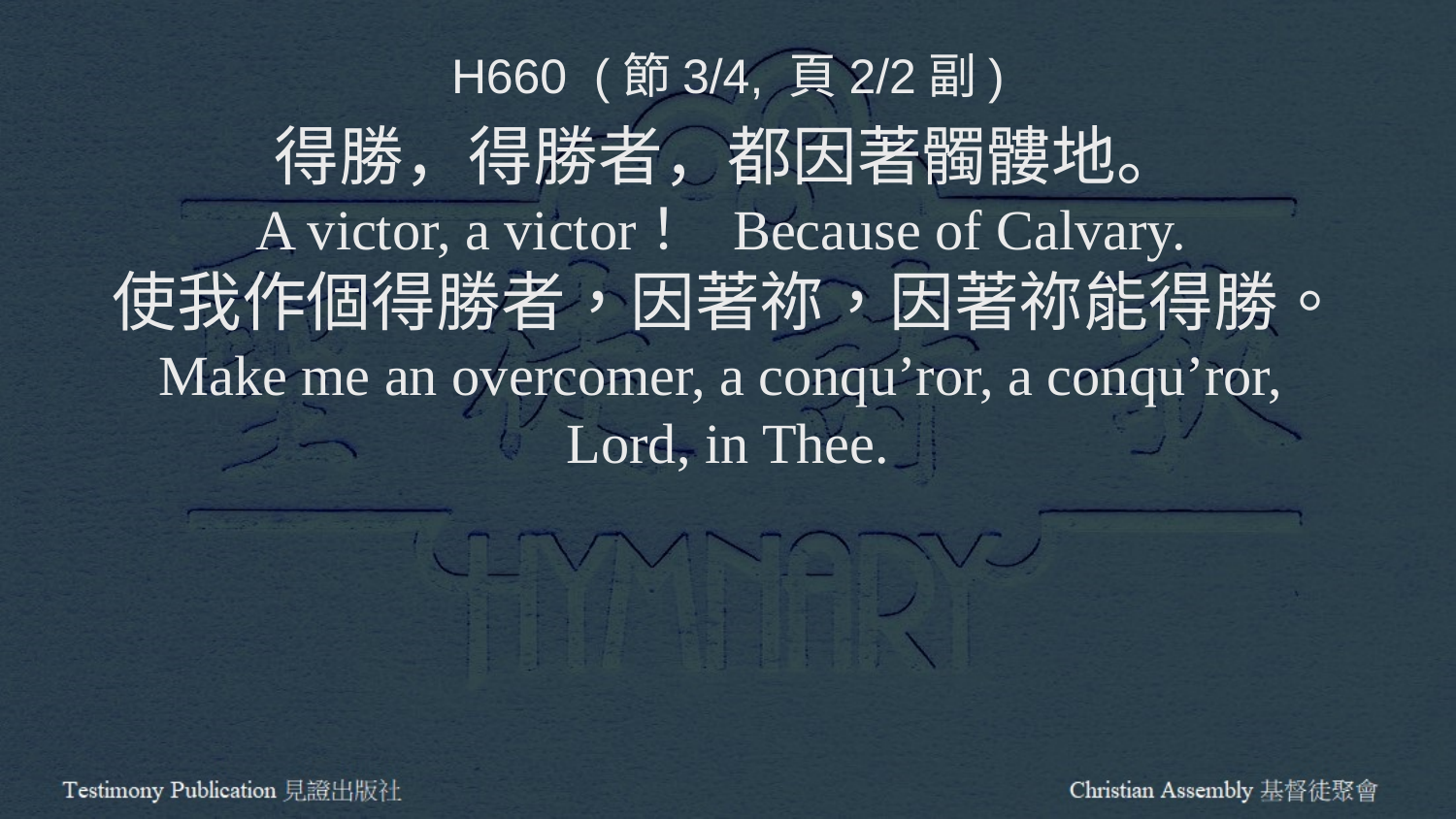

H660  (節3/4, 頁2/2副)
得勝，得勝者，都因著髑髏地。
A victor, a victor！ Because of Calvary.
使我作個得勝者，因著祢，因著祢能得勝。
Make me an overcomer, a conqu’ror, a conqu’ror,
Lord, in Thee.